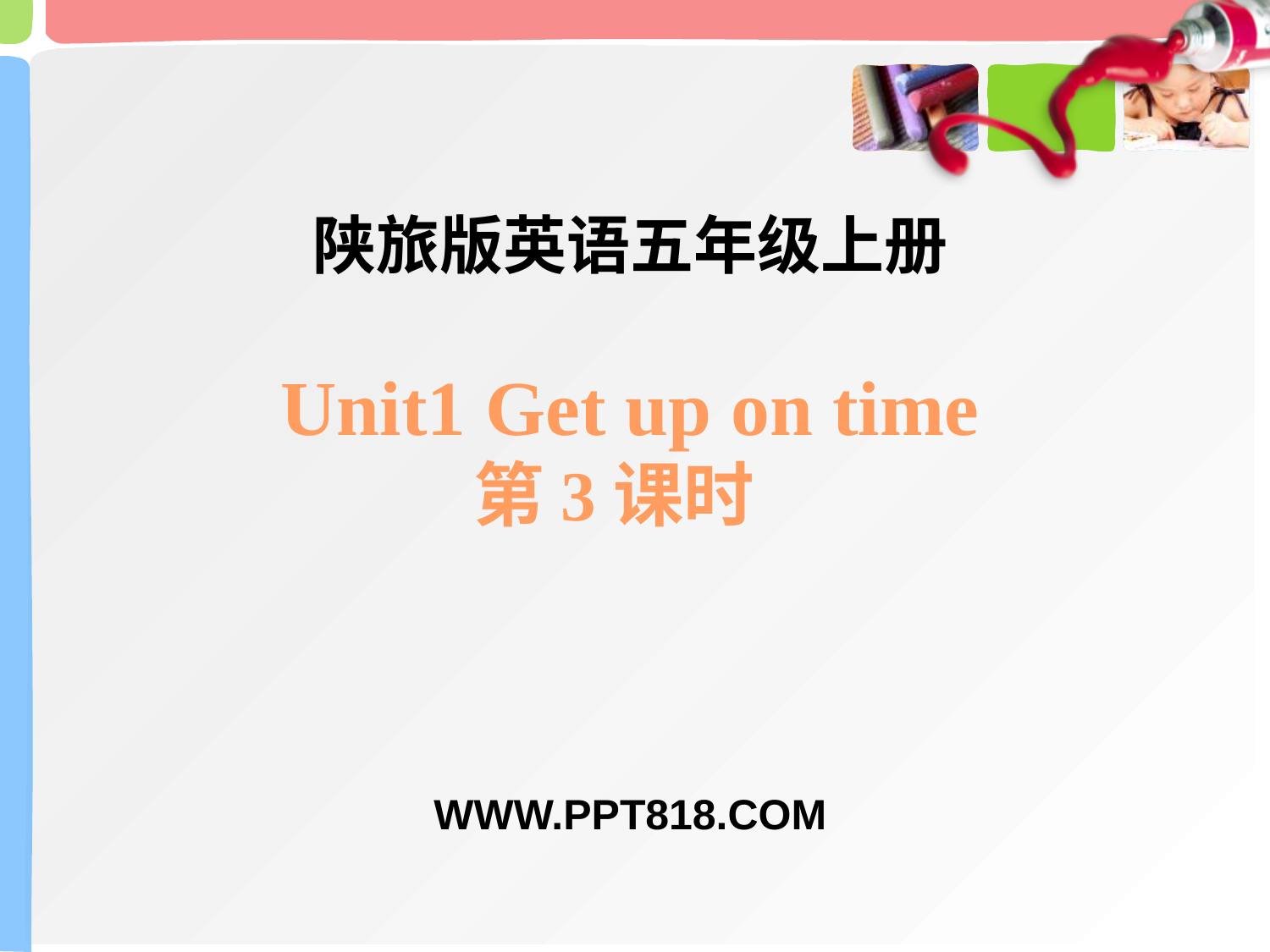

陕旅版英语五年级上册

Unit1 Get up on time
第3课时
WWW.PPT818.COM